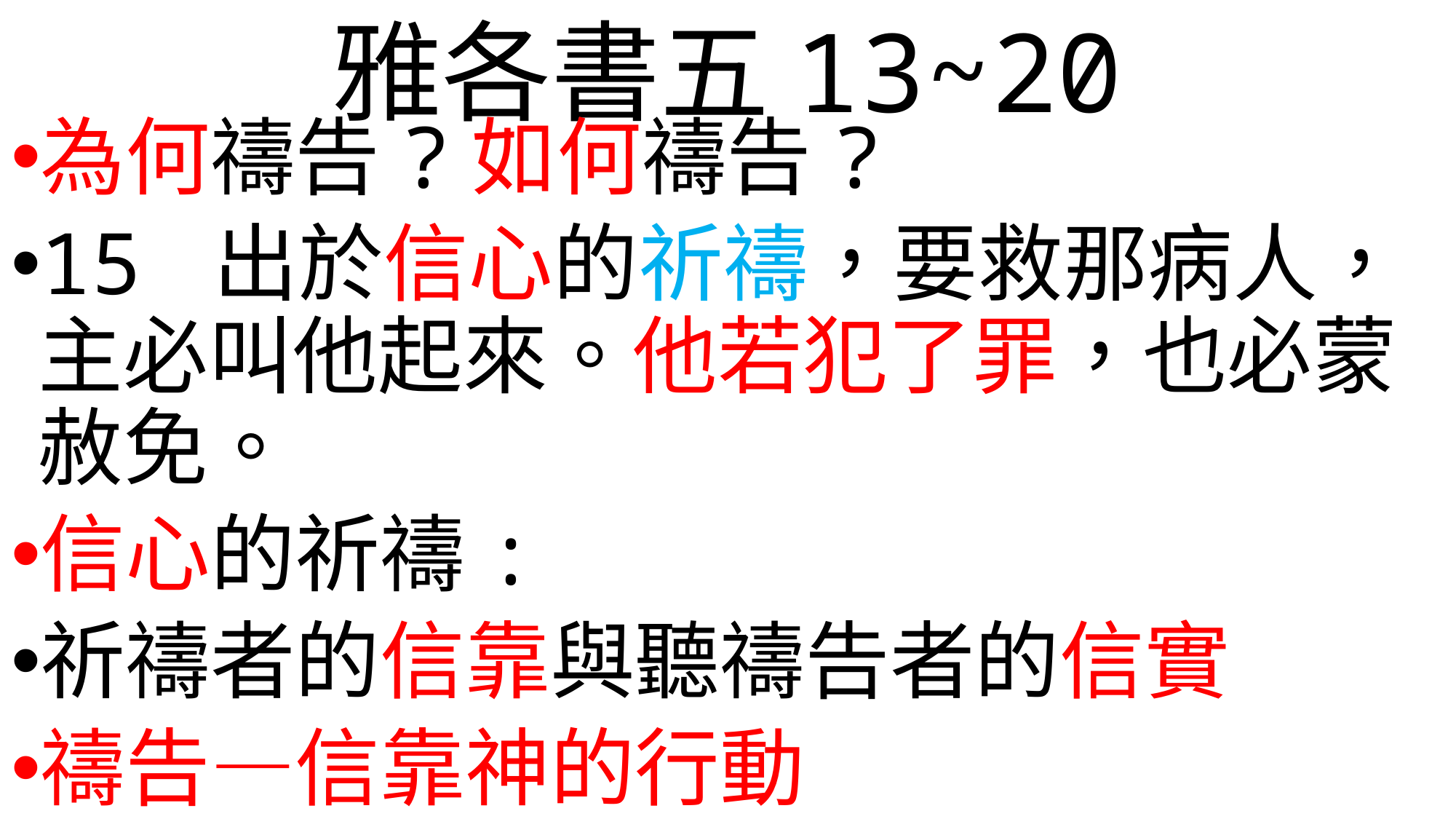

# 雅各書五13~20
為何禱告?如何禱告?
15 出於信心的祈禱，要救那病人，主必叫他起來。他若犯了罪，也必蒙赦免。
信心的祈禱:
祈禱者的信靠與聽禱告者的信實
禱告—信靠神的行動